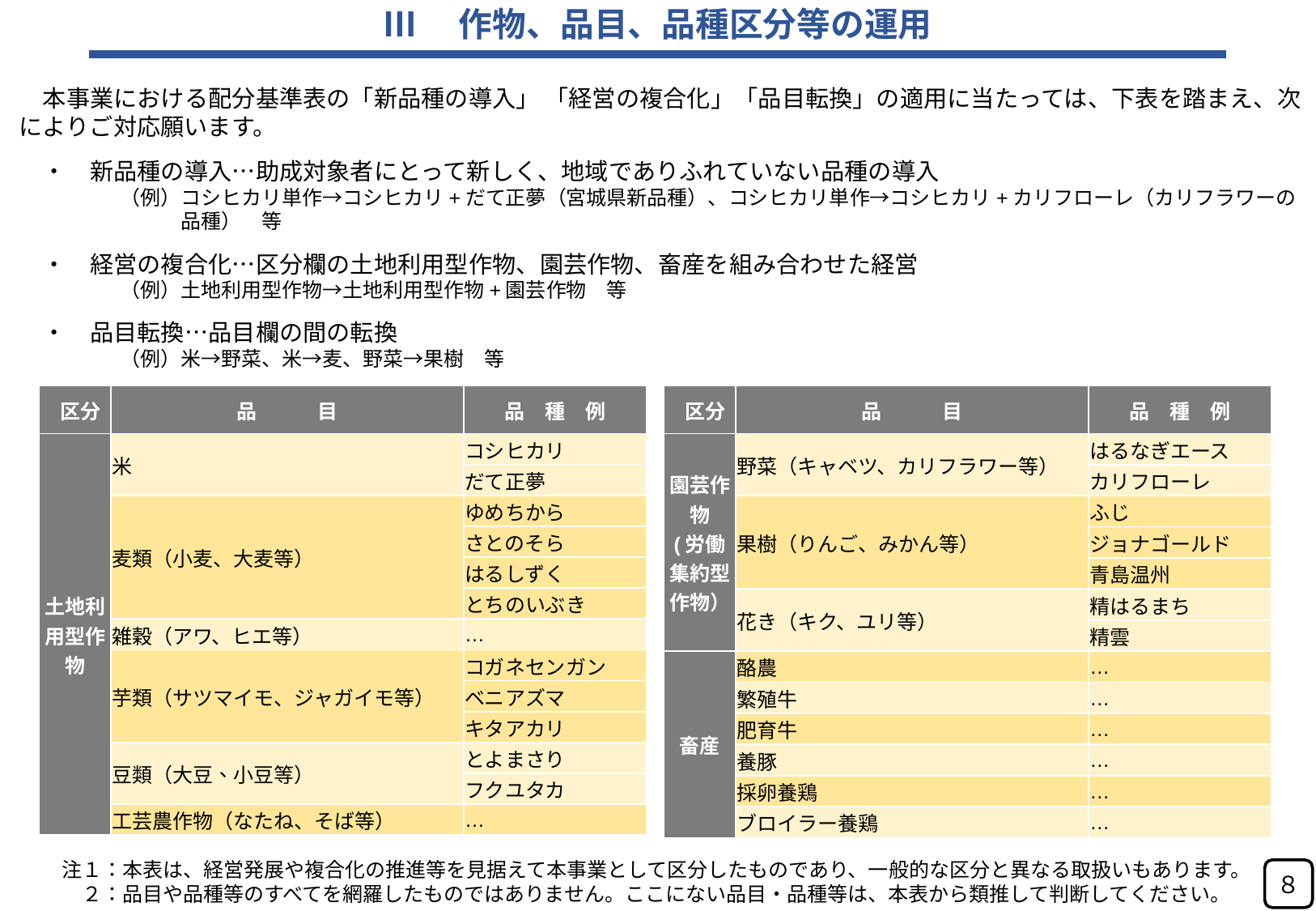

Ⅲ　作物、品目、品種区分等の運用
　本事業における配分基準表の「新品種の導入」 「経営の複合化」「品目転換」の適用に当たっては、下表を踏まえ、次によりご対応願います。

　・　新品種の導入…助成対象者にとって新しく、地域でありふれていない品種の導入
　　　　　（例）コシヒカリ単作→コシヒカリ+だて正夢（宮城県新品種）、コシヒカリ単作→コシヒカリ+カリフローレ（カリフラワーの
　　　　　　　　品種）　等

　・　経営の複合化…区分欄の土地利用型作物、園芸作物、畜産を組み合わせた経営
　　　　　（例）土地利用型作物→土地利用型作物+園芸作物　等

　・　品目転換…品目欄の間の転換
　　　　　（例）米→野菜、米→麦、野菜→果樹　等
| 区分 | 品　　　目 | 品　種　例 |
| --- | --- | --- |
| 土地利用型作物 | 米 | コシヒカリ |
|  |  | だて正夢 |
|  | 麦類（小麦、大麦等） | ゆめちから |
|  |  | さとのそら |
|  |  | はるしずく |
|  |  | とちのいぶき |
|  | 雑穀（アワ、ヒエ等） | … |
|  | 芋類（サツマイモ、ジャガイモ等） | コガネセンガン |
|  |  | ベニアズマ |
|  |  | キタアカリ |
|  | 豆類（大豆、小豆等） | とよまさり |
|  |  | フクユタカ |
|  | 工芸農作物（なたね、そば等） | … |
| 区分 | 品　　　目 | 品　種　例 |
| --- | --- | --- |
| 園芸作物 (労働集約型作物） | 野菜（キャベツ、カリフラワー等） | はるなぎエース |
|  |  | カリフローレ |
|  | 果樹（りんご、みかん等） | ふじ |
|  |  | ジョナゴールド |
|  |  | 青島温州 |
|  | 花き（キク、ユリ等） | 精はるまち |
|  |  | 精雲 |
| 畜産 | 酪農 | … |
|  | 繁殖牛 | … |
|  | 肥育牛 | … |
|  | 養豚 | … |
|  | 採卵養鶏 | … |
|  | ブロイラー養鶏 | … |
注１：本表は、経営発展や複合化の推進等を見据えて本事業として区分したものであり、一般的な区分と異なる取扱いもあります。
　２：品目や品種等のすべてを網羅したものではありません。ここにない品目・品種等は、本表から類推して判断してください。
８